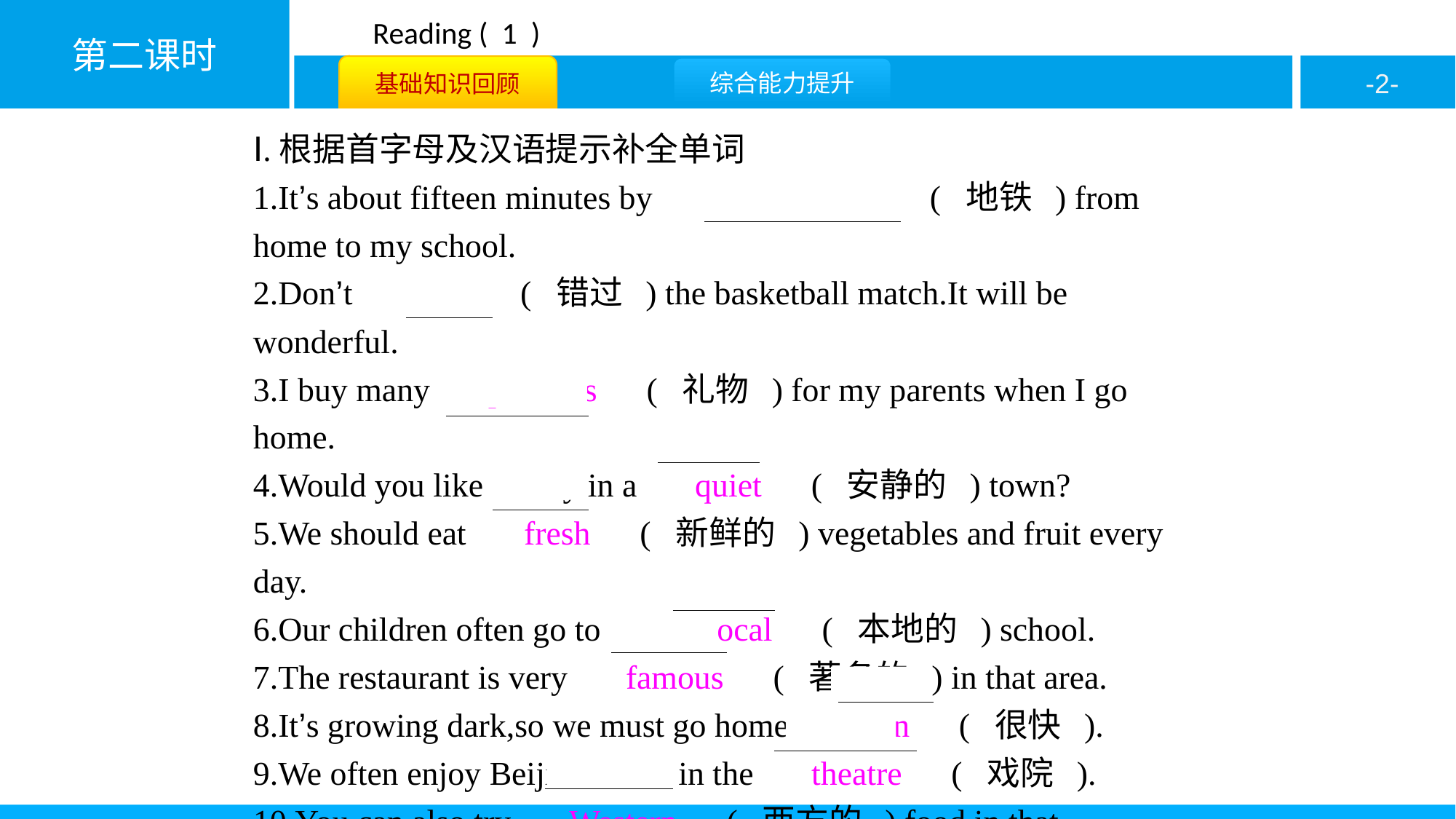

Ⅰ.根据首字母及汉语提示补全单词
1.It’s about fifteen minutes by 　underground　(  地铁  ) from home to my school.
2.Don’t 　miss　(  错过  ) the basketball match.It will be wonderful.
3.I buy many 　presents　(  礼物  ) for my parents when I go home.
4.Would you like to stay in a 　quiet　(  安静的  ) town?
5.We should eat 　fresh　(  新鲜的  ) vegetables and fruit every day.
6.Our children often go to the 　local　(  本地的  ) school.
7.The restaurant is very 　famous　(  著名的  ) in that area.
8.It’s growing dark,so we must go home 　soon　(  很快  ).
9.We often enjoy Beijing opera in the 　theatre　(  戏院  ).
10.You can also try 　Western　(  西方的  ) food in that restaurant.